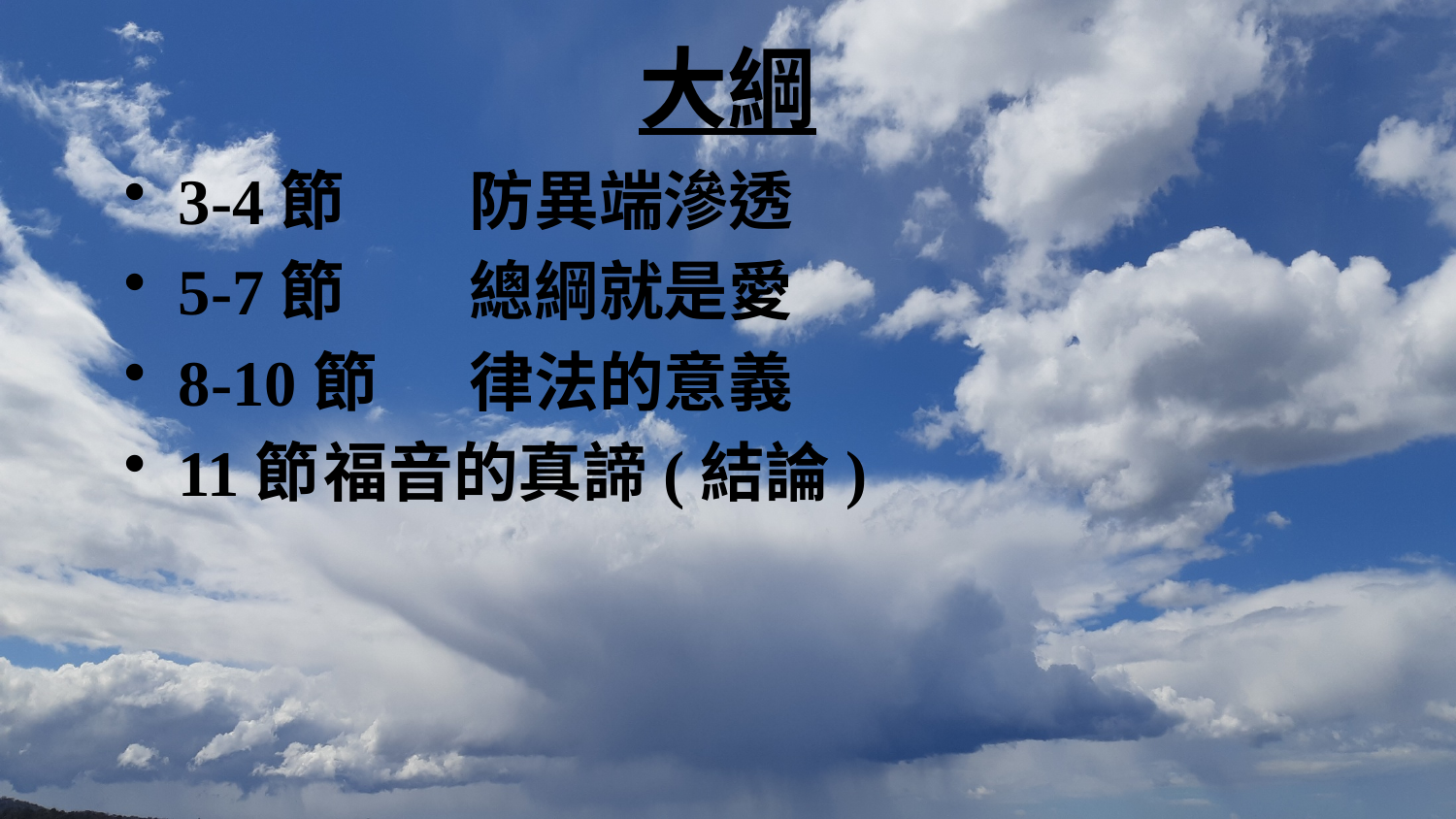

# 大綱
3-4節	防異端滲透
5-7節 	總綱就是愛
8-10節	律法的意義
11節	福音的真諦(結論)